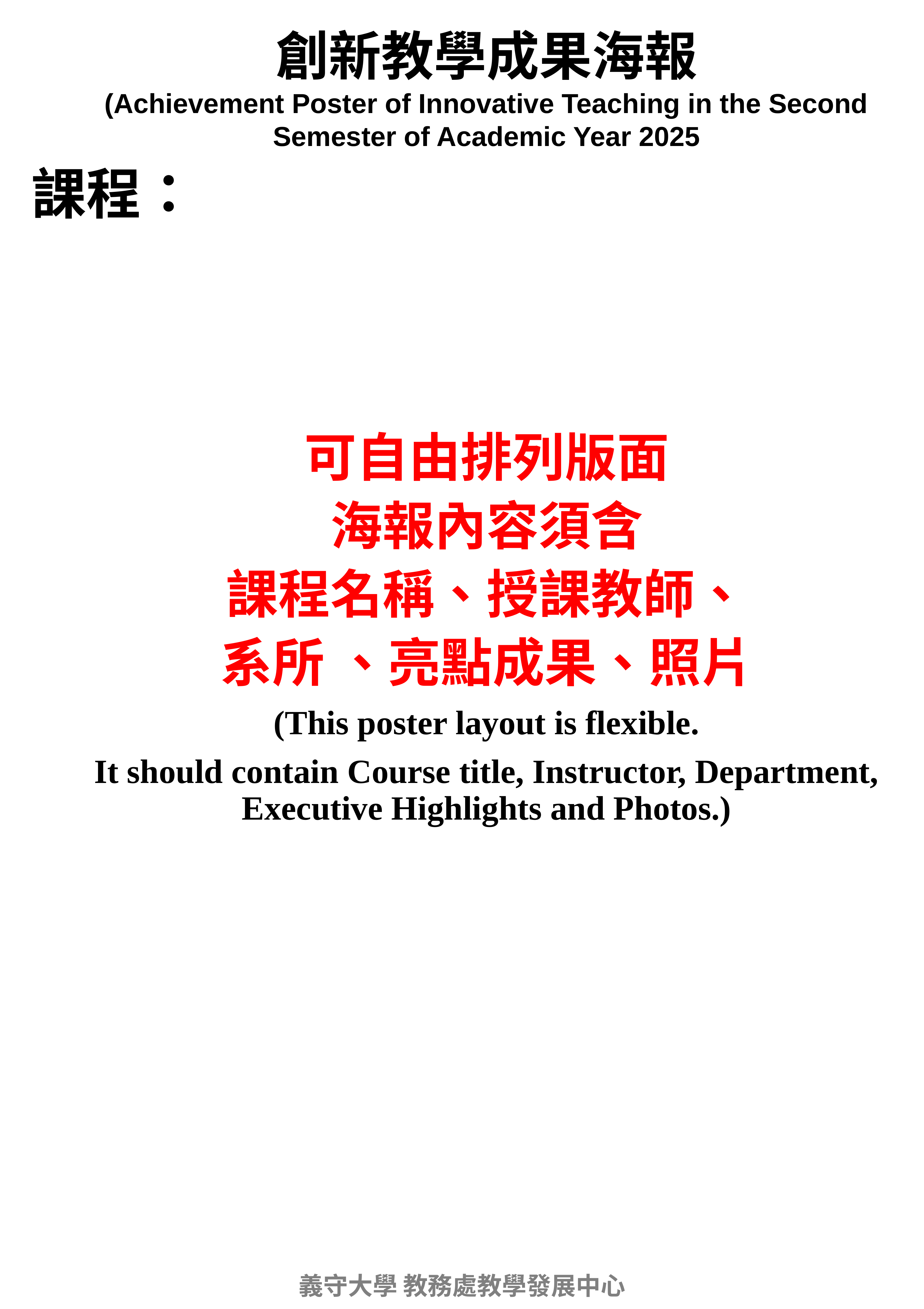

創新教學成果海報
(Achievement Poster of Innovative Teaching in the Second Semester of Academic Year 2025

可自由排列版面
海報內容須含
課程名稱、授課教師、
系所 、亮點成果、照片
(This poster layout is flexible.
It should contain Course title, Instructor, Department, Executive Highlights and Photos.)